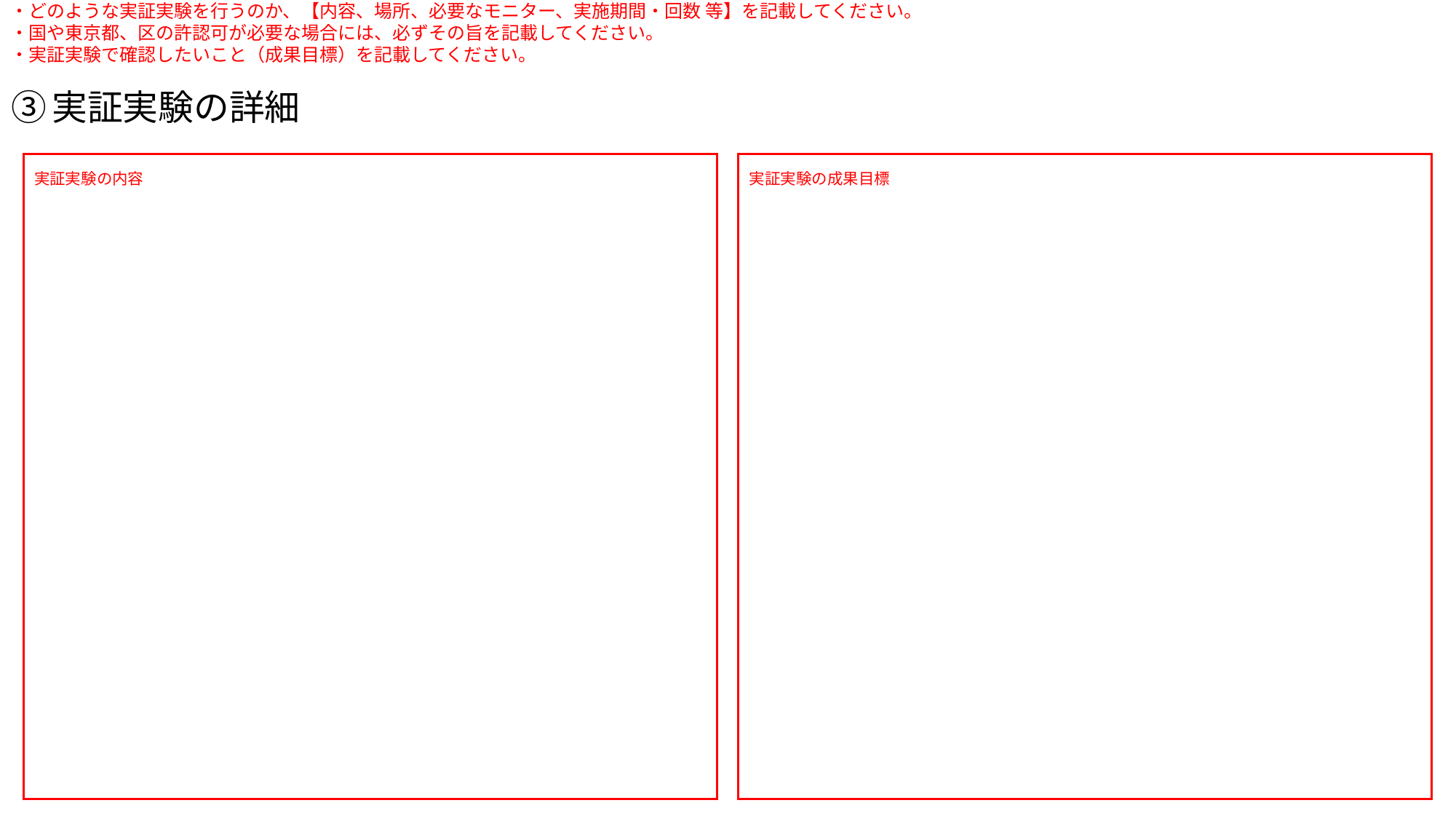

・どのような実証実験を行うのか、【内容、場所、必要なモニター、実施期間・回数 等】を記載してください。
・国や東京都、区の許認可が必要な場合には、必ずその旨を記載してください。
・実証実験で確認したいこと（成果目標）を記載してください。
# ③実証実験の詳細
実証実験の内容

実証実験の成果目標